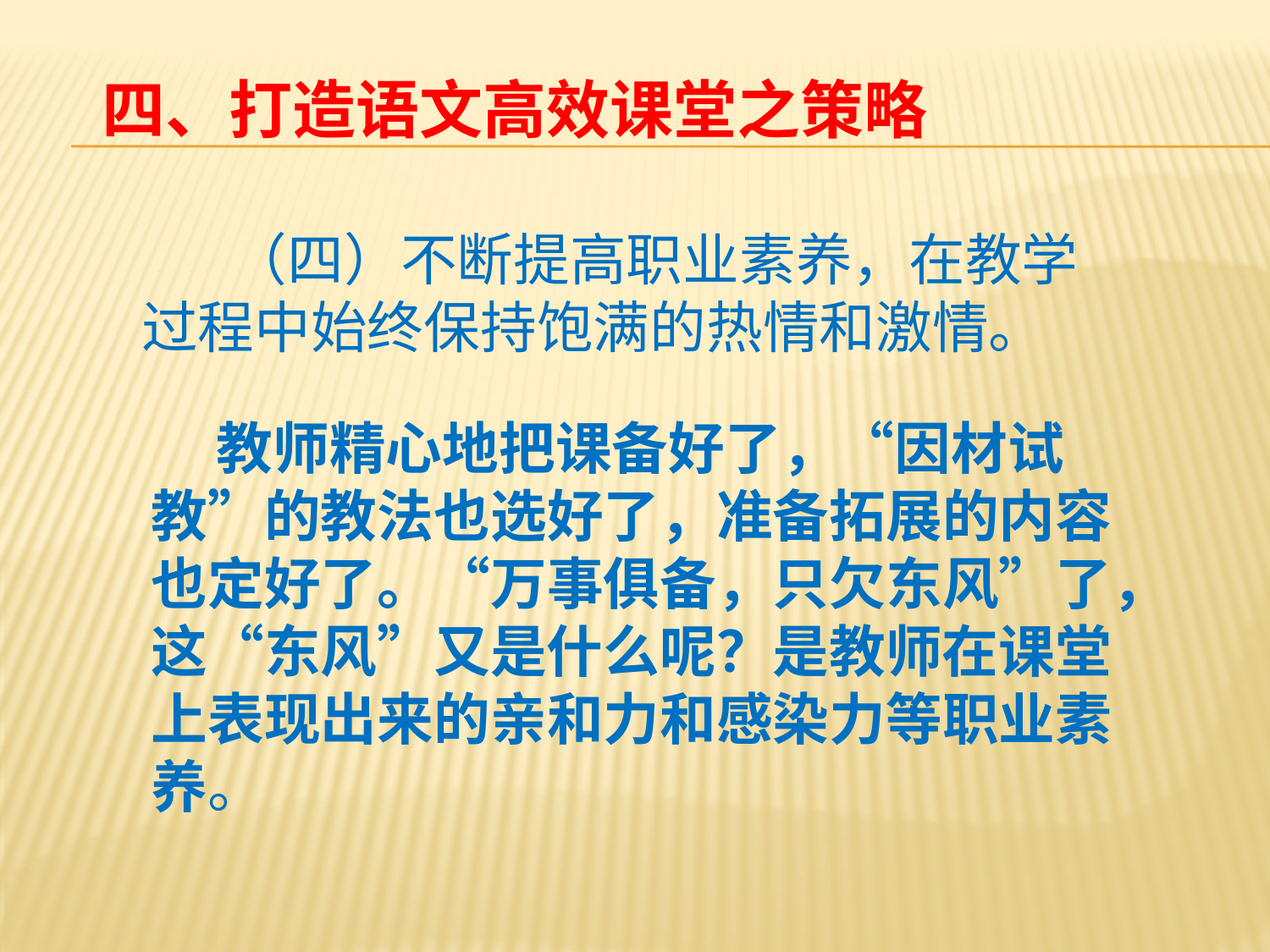

# 四、打造语文高效课堂之策略
      （四）不断提高职业素养，在教学过程中始终保持饱满的热情和激情。
    教师精心地把课备好了，“因材试教”的教法也选好了，准备拓展的内容也定好了。“万事俱备，只欠东风”了，这“东风”又是什么呢？是教师在课堂上表现出来的亲和力和感染力等职业素养。